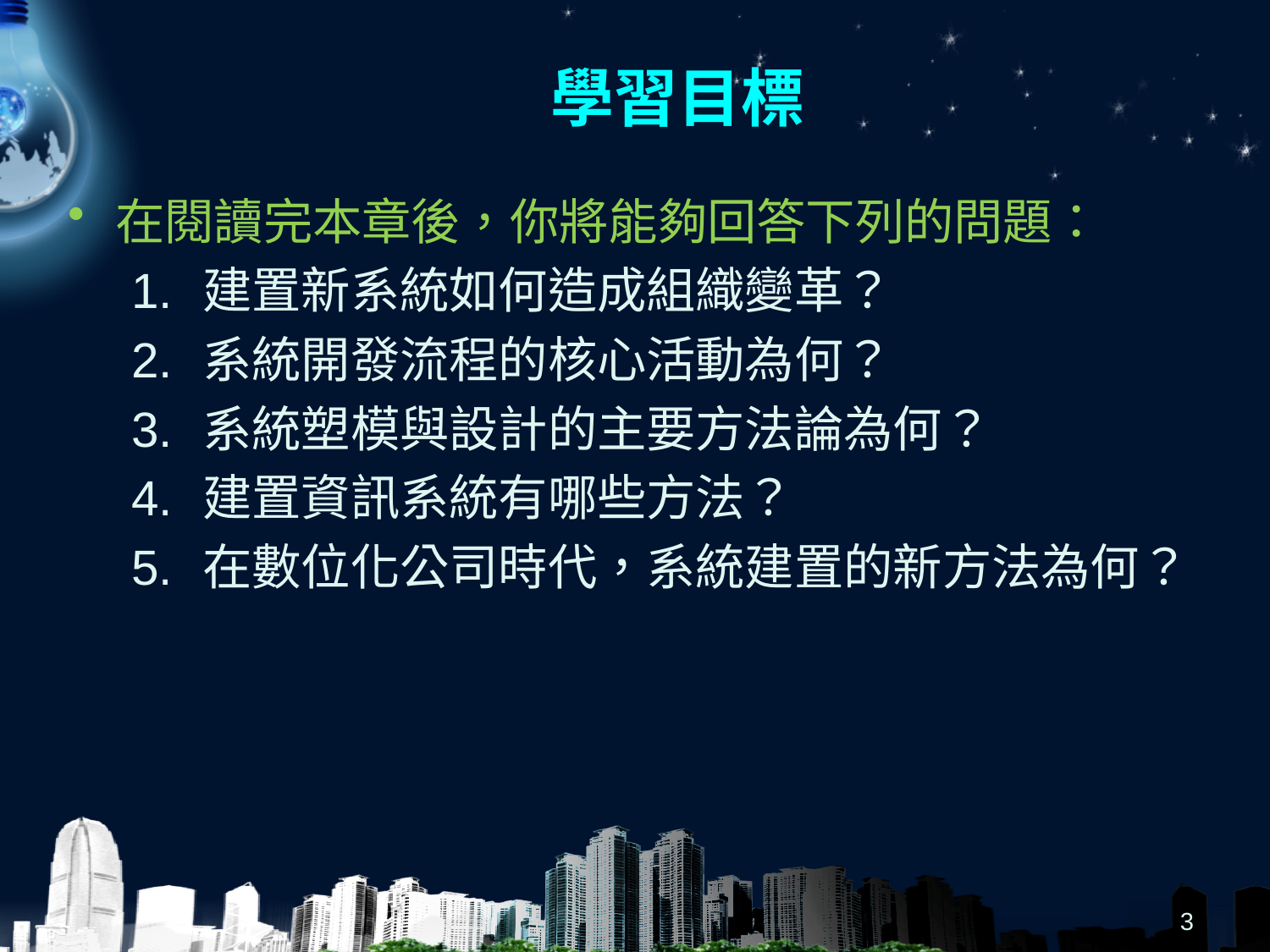

# 學習目標
在閱讀完本章後，你將能夠回答下列的問題：
建置新系統如何造成組織變革？
系統開發流程的核心活動為何？
系統塑模與設計的主要方法論為何？
建置資訊系統有哪些方法？
在數位化公司時代，系統建置的新方法為何？
3